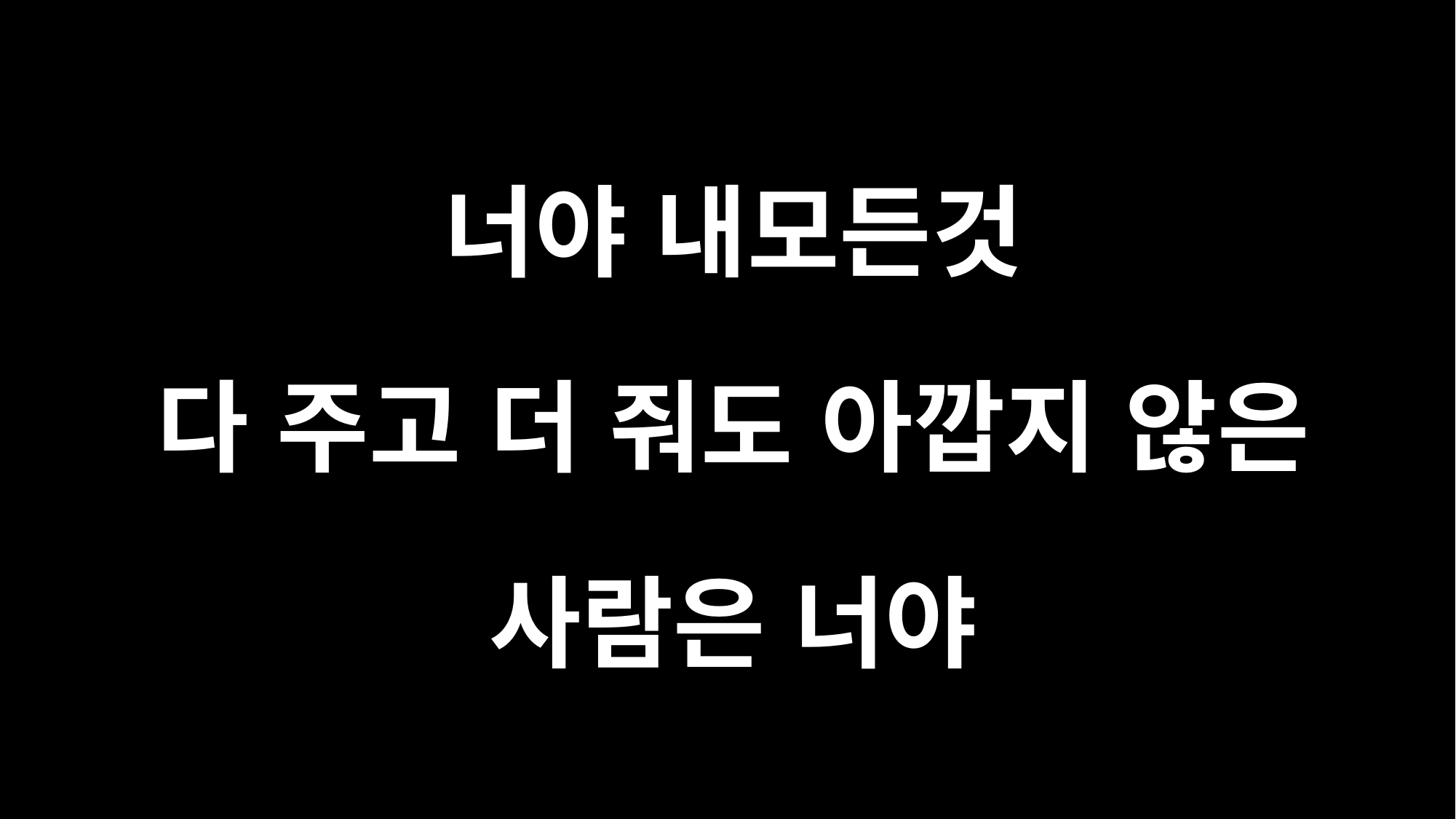

너야 내모든것
다 주고 더 줘도 아깝지 않은
사람은 너야